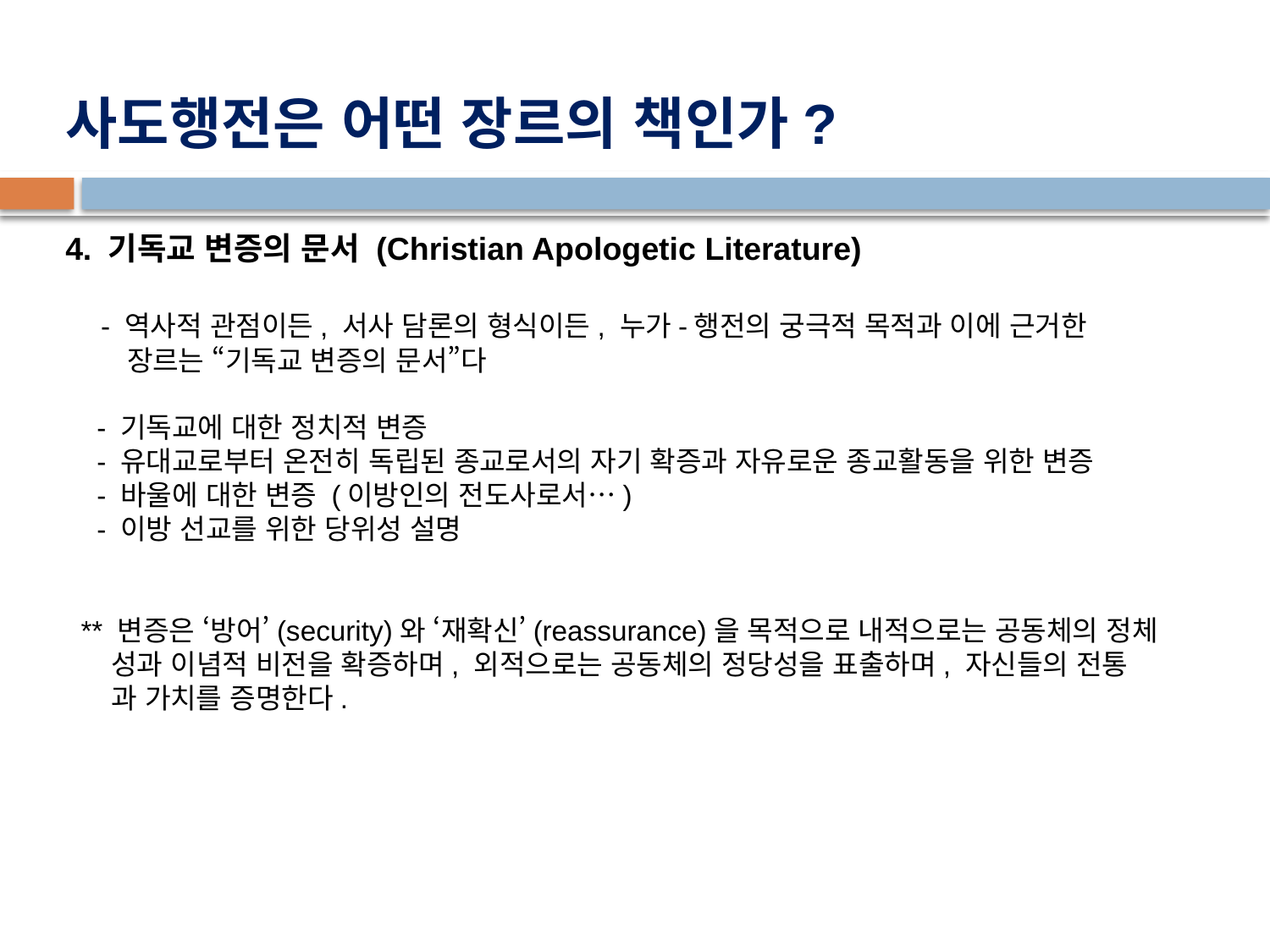

# 사도행전은 어떤 장르의 책인가?
4. 기독교 변증의 문서 (Christian Apologetic Literature)

    - 역사적 관점이든, 서사 담론의 형식이든, 누가-행전의 궁극적 목적과 이에 근거한
       장르는 “기독교 변증의 문서”다

    - 기독교에 대한 정치적 변증
    - 유대교로부터 온전히 독립된 종교로서의 자기 확증과 자유로운 종교활동을 위한 변증
    - 바울에 대한 변증 (이방인의 전도사로서…)
    - 이방 선교를 위한 당위성 설명

  ** 변증은 ‘방어’(security)와 ‘재확신’(reassurance)을 목적으로 내적으로는 공동체의 정체
     성과 이념적 비전을 확증하며, 외적으로는 공동체의 정당성을 표출하며, 자신들의 전통
     과 가치를 증명한다.